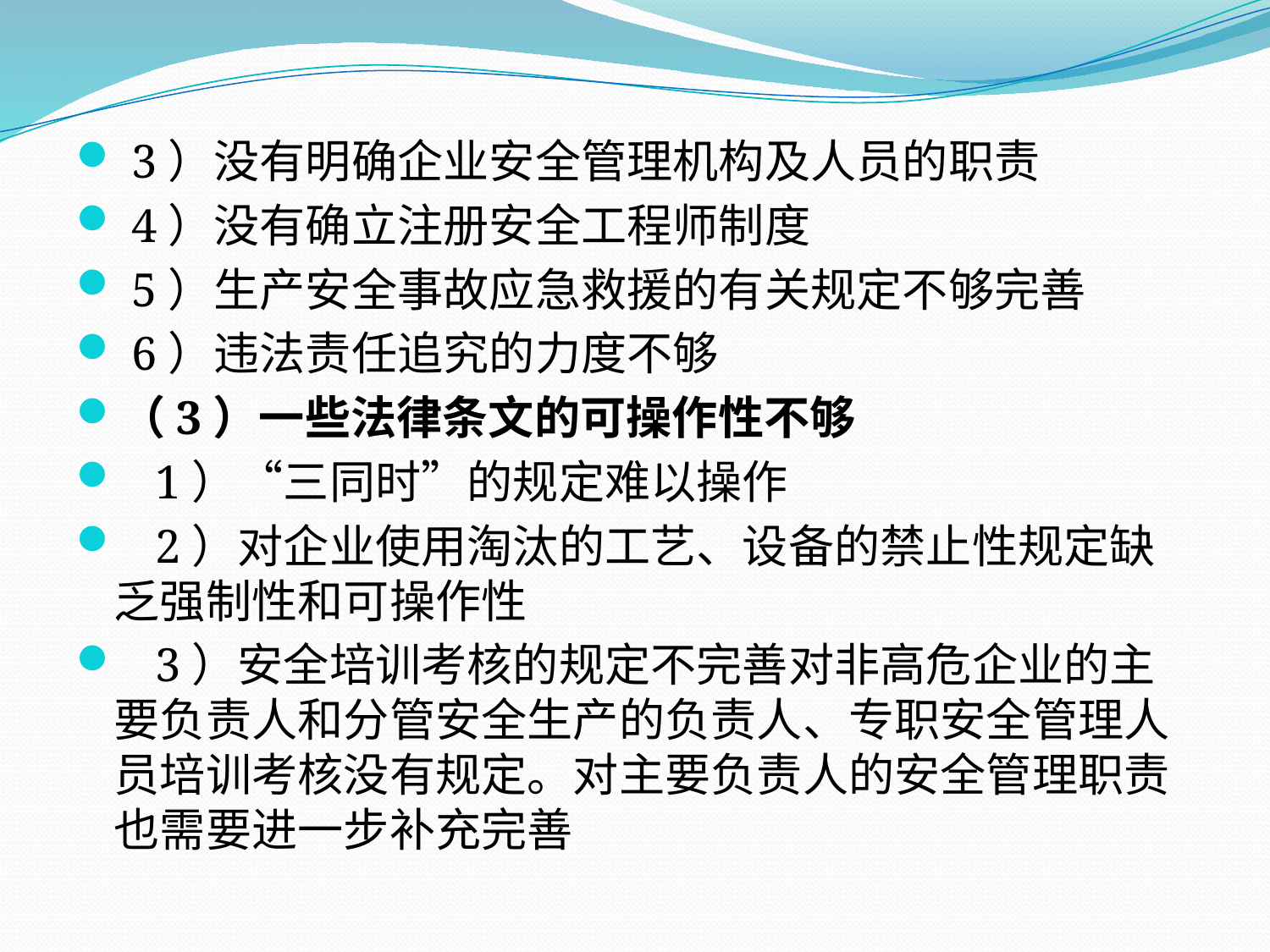

#
 3）没有明确企业安全管理机构及人员的职责
 4）没有确立注册安全工程师制度
 5）生产安全事故应急救援的有关规定不够完善
 6）违法责任追究的力度不够
（3）一些法律条文的可操作性不够
   1）“三同时”的规定难以操作
   2）对企业使用淘汰的工艺、设备的禁止性规定缺乏强制性和可操作性
   3）安全培训考核的规定不完善对非高危企业的主要负责人和分管安全生产的负责人、专职安全管理人员培训考核没有规定。对主要负责人的安全管理职责也需要进一步补充完善